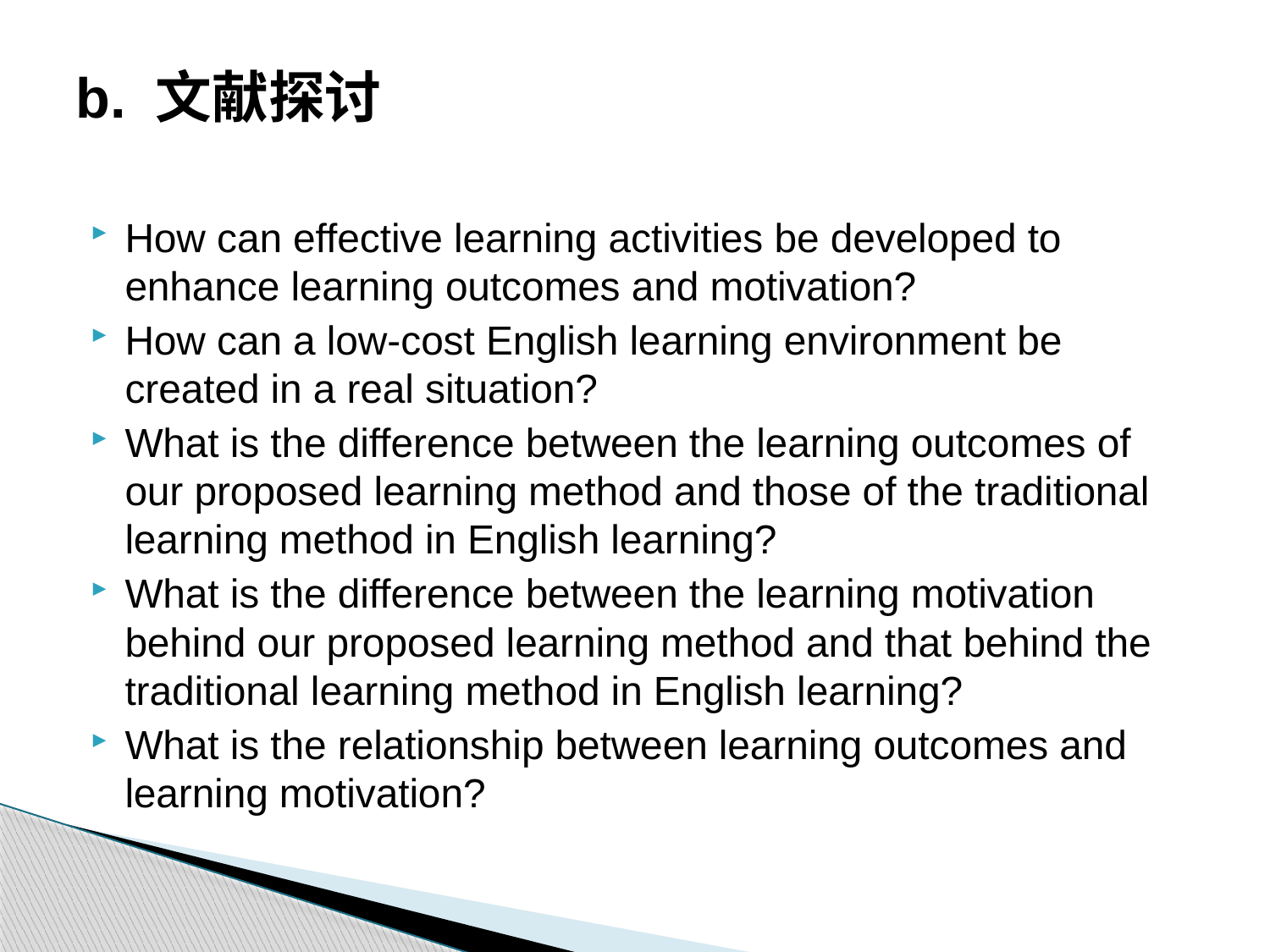

# b. 文献探讨
How can effective learning activities be developed to enhance learning outcomes and motivation?
How can a low-cost English learning environment be created in a real situation?
What is the difference between the learning outcomes of our proposed learning method and those of the traditional learning method in English learning?
What is the difference between the learning motivation behind our proposed learning method and that behind the traditional learning method in English learning?
What is the relationship between learning outcomes and learning motivation?